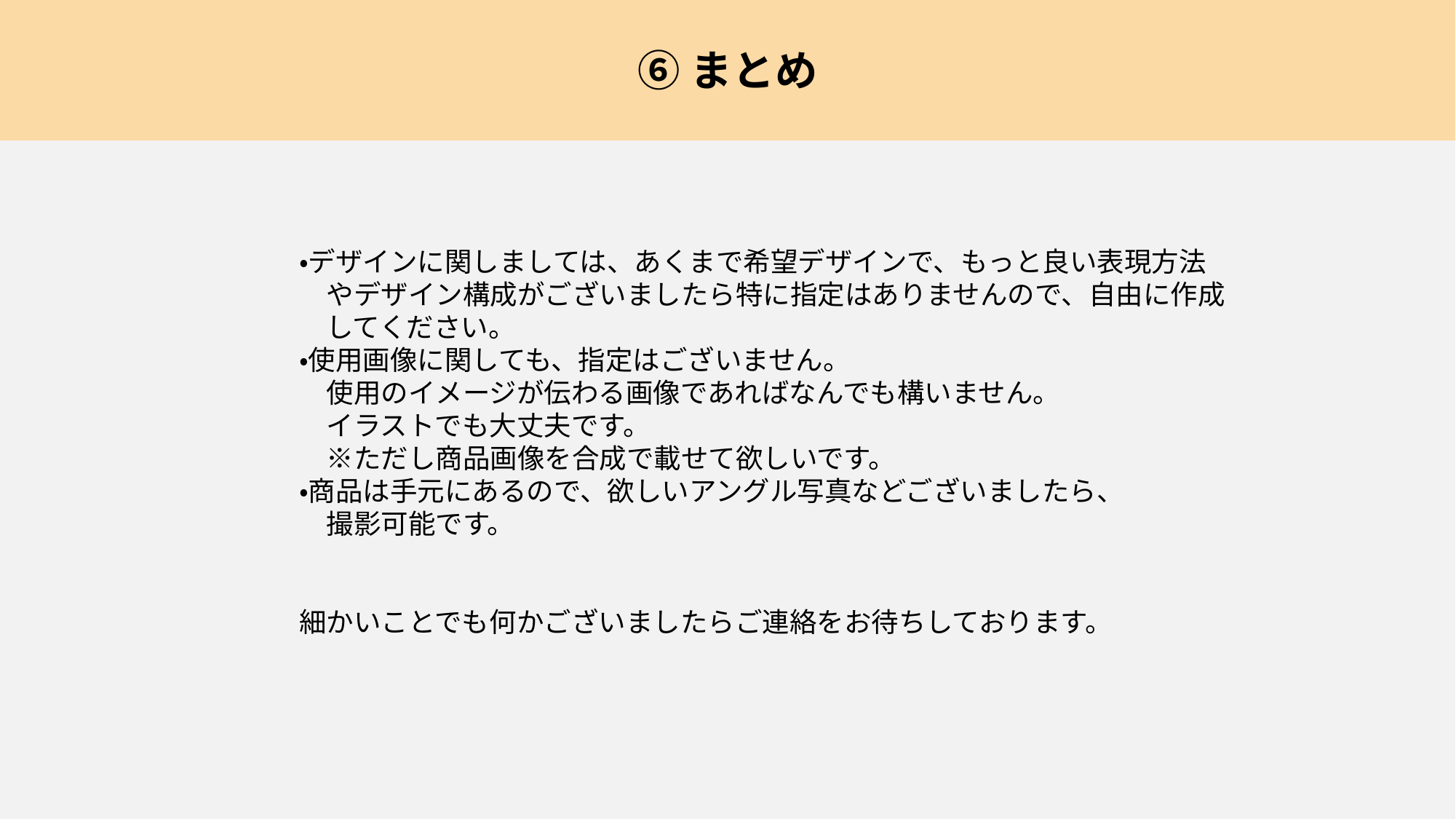

⑥まとめ
・デザインに関しましては、あくまで希望デザインで、もっと良い表現方法
　やデザイン構成がございましたら特に指定はありませんので、自由に作成
　してください。
・使用画像に関しても、指定はございません。
　使用のイメージが伝わる画像であればなんでも構いません。
　イラストでも大丈夫です。
　※ただし商品画像を合成で載せて欲しいです。
・商品は手元にあるので、欲しいアングル写真などございましたら、
　撮影可能です。

細かいことでも何かございましたらご連絡をお待ちしております。